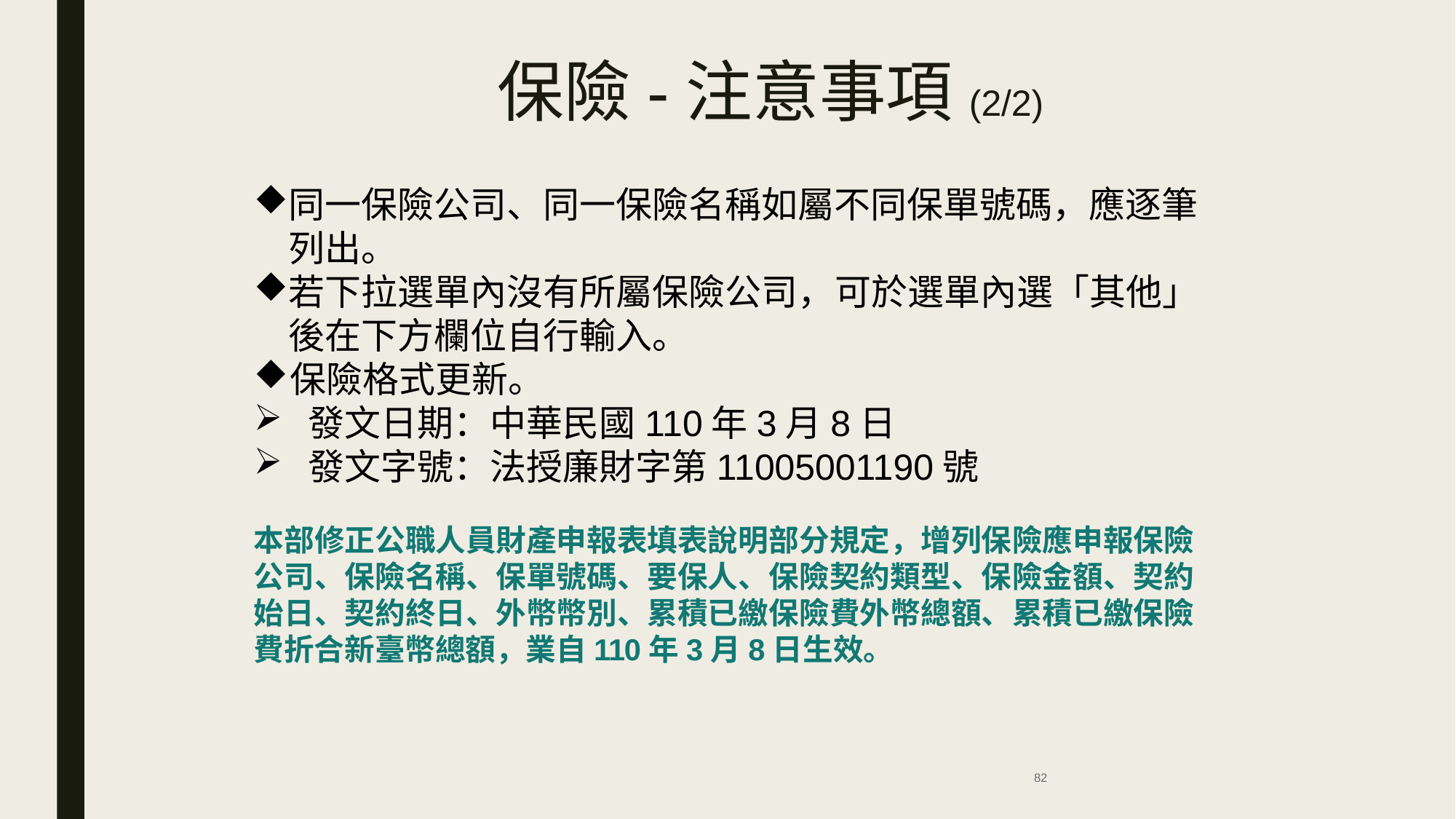

# 保險-注意事項(2/2)
同一保險公司、同一保險名稱如屬不同保單號碼，應逐筆 列出。
若下拉選單內沒有所屬保險公司，可於選單內選「其他」 後在下方欄位自行輸入。
保險格式更新。
發文日期：中華民國110年3月8日
發文字號：法授廉財字第11005001190號

本部修正公職人員財產申報表填表說明部分規定，增列保險應申報保險 公司、保險名稱、保單號碼、要保人、保險契約類型、保險金額、契約 始日、契約終日、外幣幣別、累積已繳保險費外幣總額、累積已繳保險 費折合新臺幣總額，業自110年3月8日生效。
82